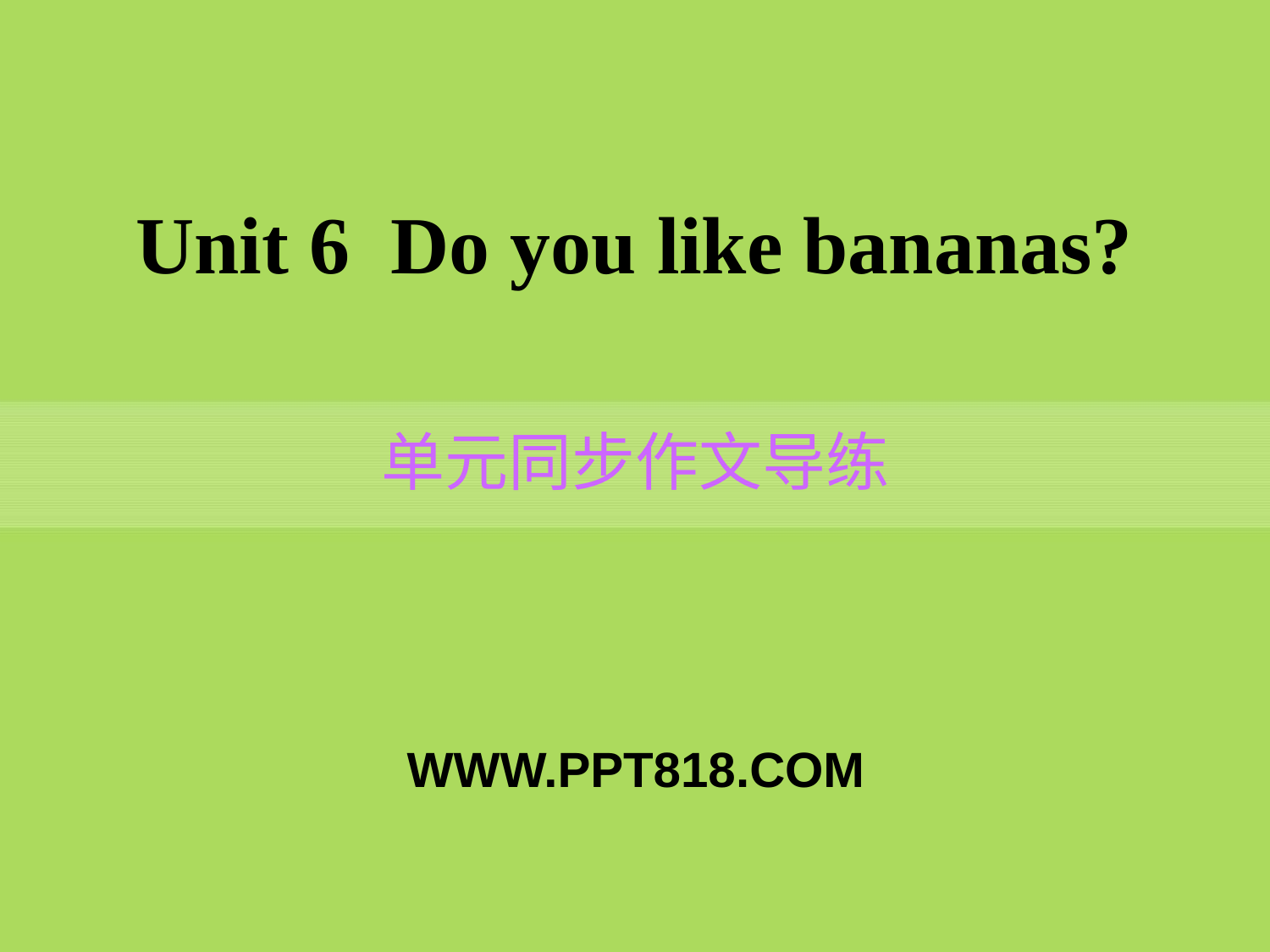

Unit 6  Do you like bananas?
单元同步作文导练
WWW.PPT818.COM